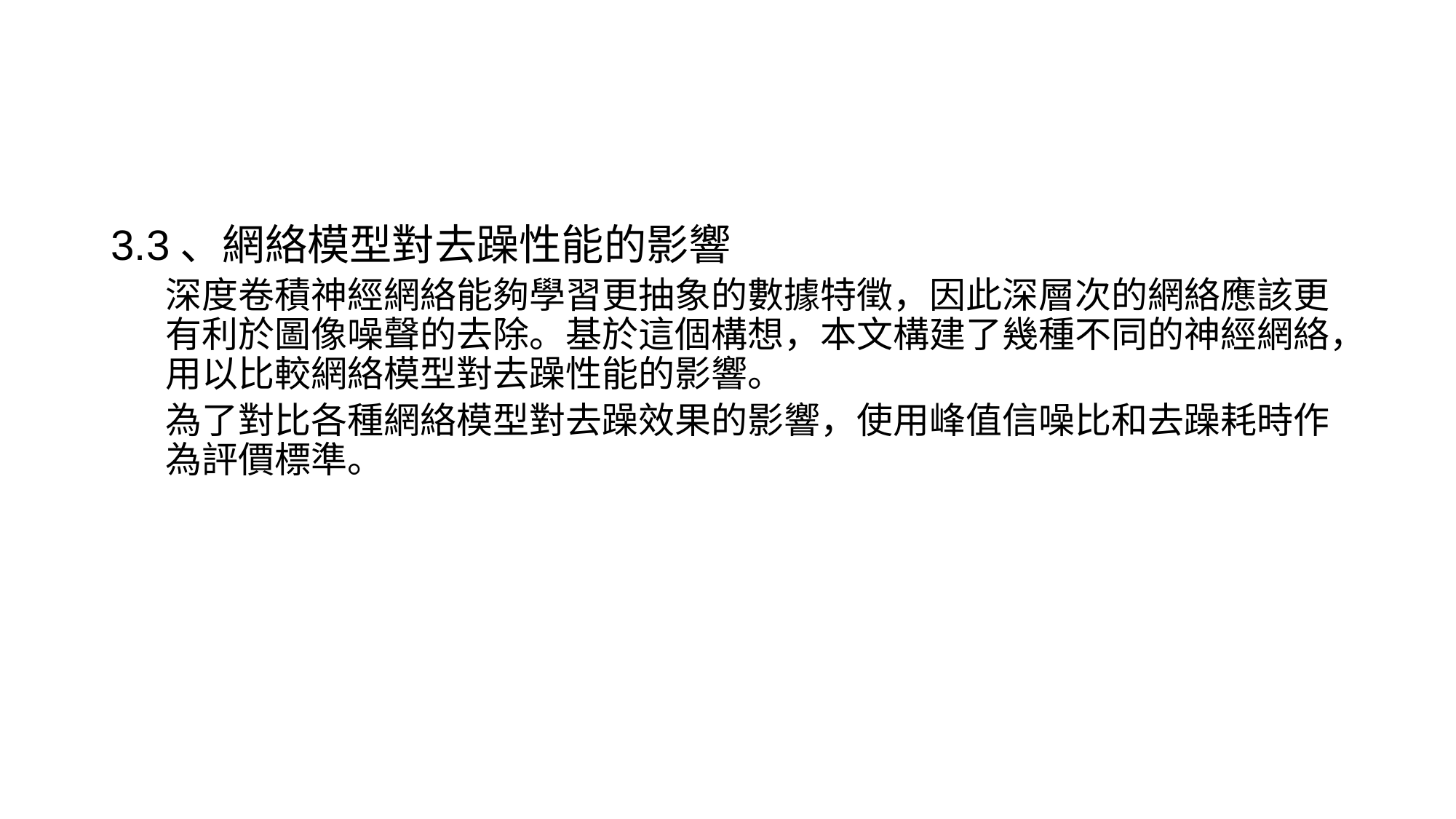

#
3.3、網絡模型對去躁性能的影響
深度卷積神經網絡能夠學習更抽象的數據特徵，因此深層次的網絡應該更有利於圖像噪聲的去除。基於這個構想，本文構建了幾種不同的神經網絡，用以比較網絡模型對去躁性能的影響。
為了對比各種網絡模型對去躁效果的影響，使用峰值信噪比和去躁耗時作為評價標準。